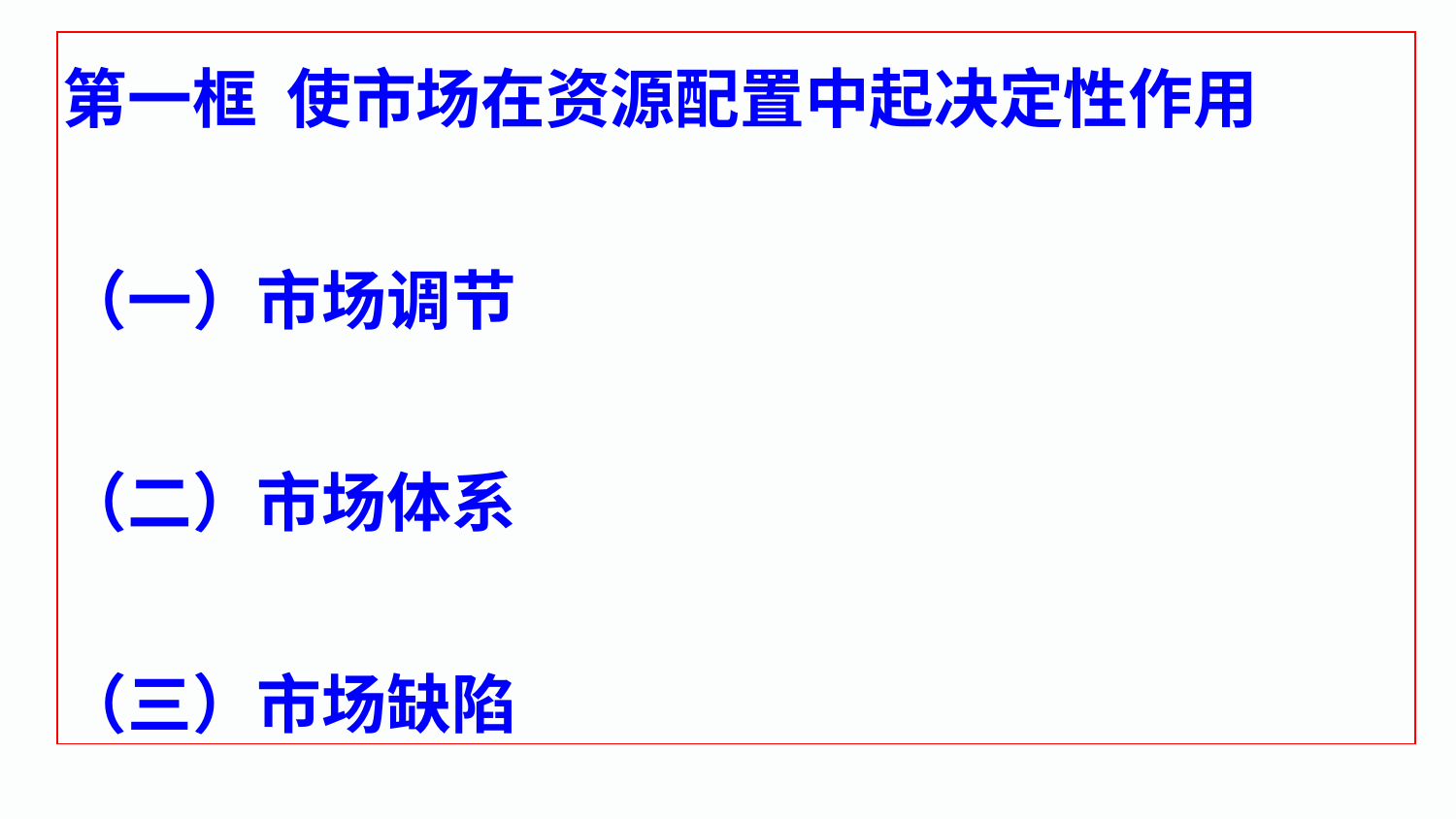

第一框  使市场在资源配置中起决定性作用

（一）市场调节
（二）市场体系

（三）市场缺陷